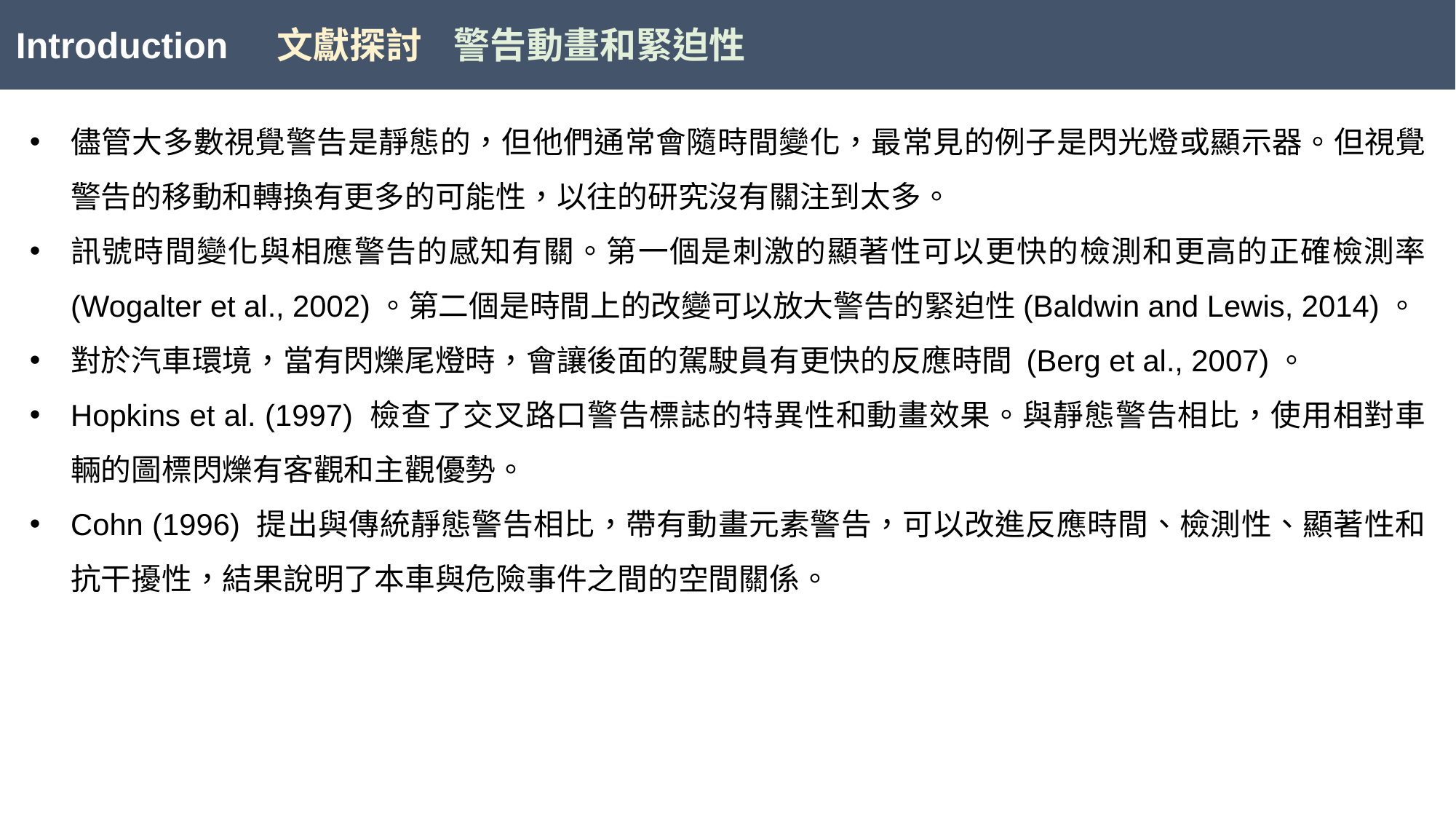

文獻探討
警告動畫和緊迫性
Introduction
儘管大多數視覺警告是靜態的，但他們通常會隨時間變化，最常見的例子是閃光燈或顯示器。但視覺警告的移動和轉換有更多的可能性，以往的研究沒有關注到太多。
訊號時間變化與相應警告的感知有關。第一個是刺激的顯著性可以更快的檢測和更高的正確檢測率 (Wogalter et al., 2002)。第二個是時間上的改變可以放大警告的緊迫性(Baldwin and Lewis, 2014)。
對於汽車環境，當有閃爍尾燈時，會讓後面的駕駛員有更快的反應時間 (Berg et al., 2007)。
Hopkins et al. (1997) 檢查了交叉路口警告標誌的特異性和動畫效果。與靜態警告相比，使用相對車輛的圖標閃爍有客觀和主觀優勢。
Cohn (1996) 提出與傳統靜態警告相比，帶有動畫元素警告，可以改進反應時間、檢測性、顯著性和抗干擾性，結果說明了本車與危險事件之間的空間關係。